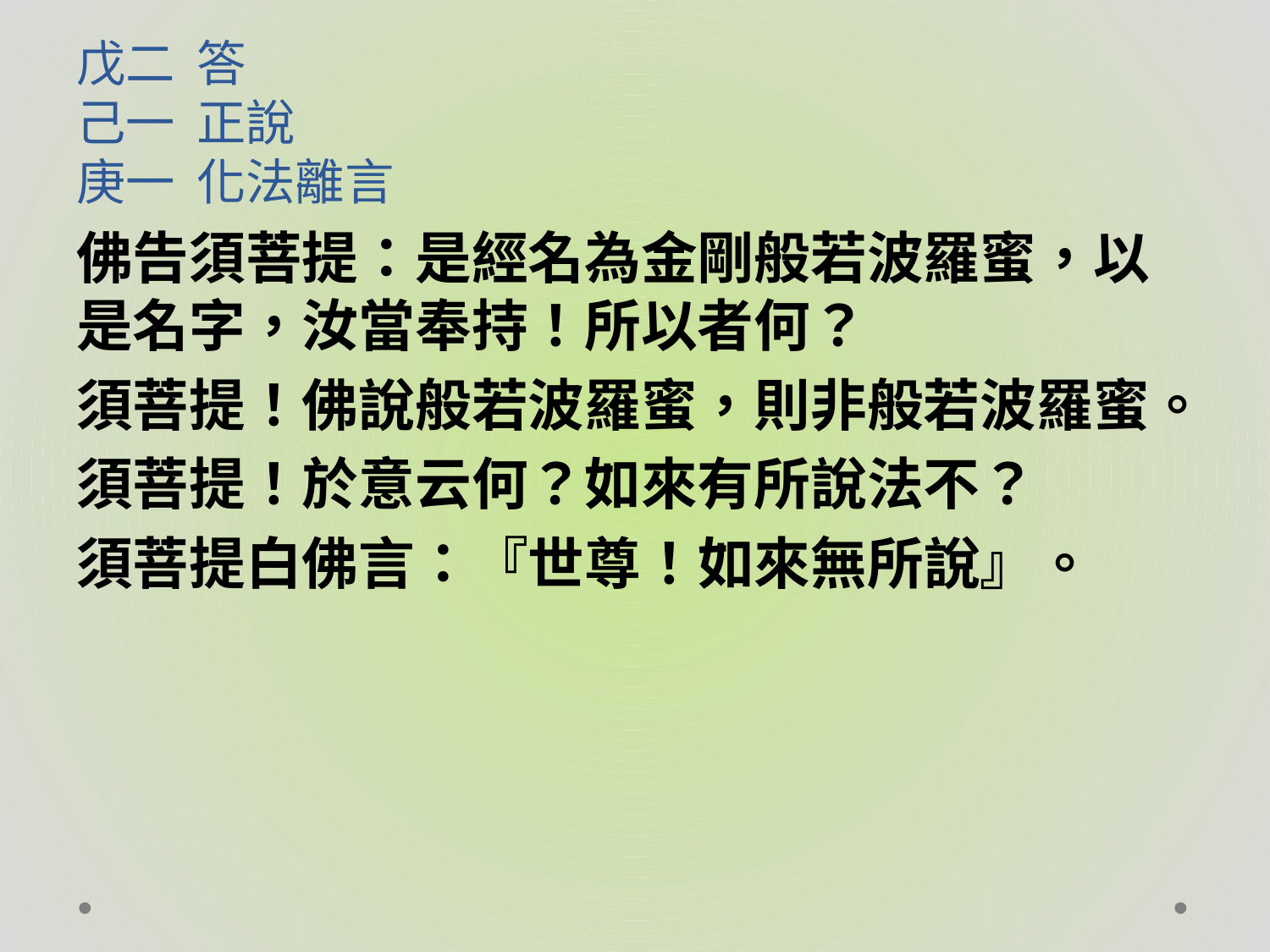

# 戊二  答 己一  正說 庚一  化法離言
佛告須菩提：是經名為金剛般若波羅蜜，以是名字，汝當奉持！所以者何？
須菩提！佛說般若波羅蜜，則非般若波羅蜜。
須菩提！於意云何？如來有所說法不？
須菩提白佛言：『世尊！如來無所說』。